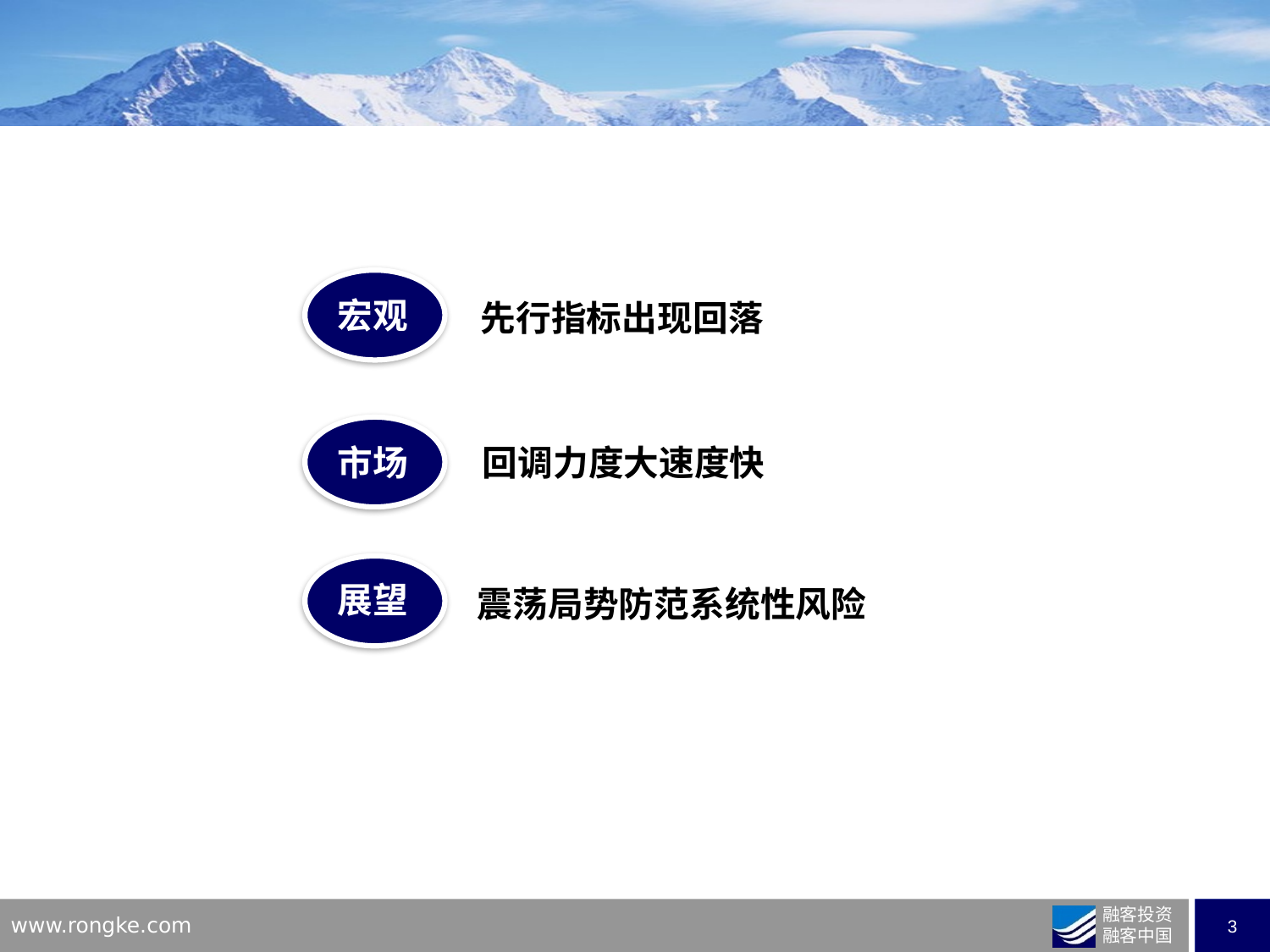

宏观
先行指标出现回落

市场
回调力度大速度快

展望
震荡局势防范系统性风险
业务